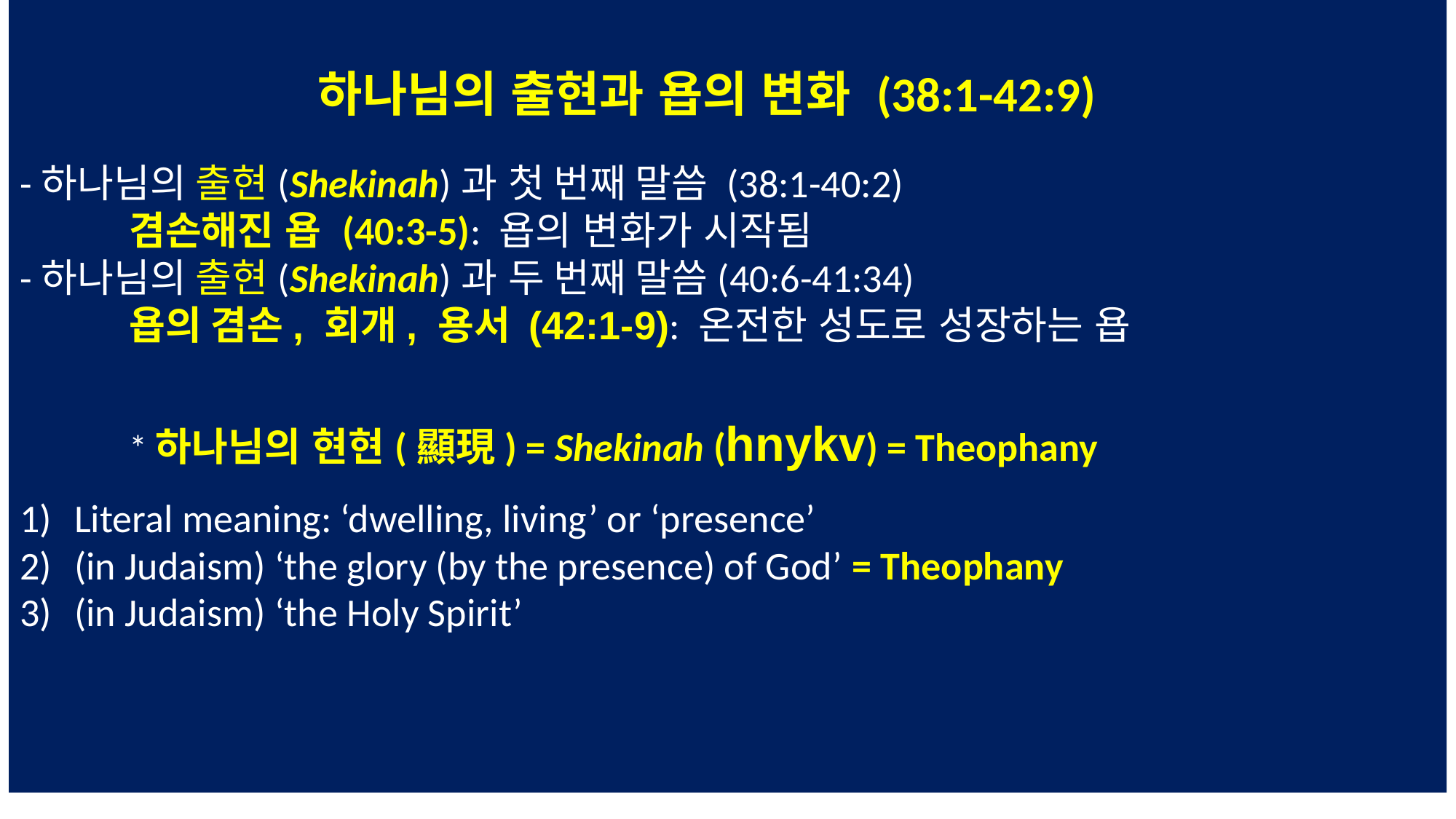

하나님의 출현과 욥의 변화 (38:1-42:9)

-하나님의 출현(Shekinah)과 첫 번째 말씀 (38:1-40:2)
	겸손해진 욥 (40:3-5): 욥의 변화가 시작됨
-하나님의 출현(Shekinah)과 두 번째 말씀(40:6-41:34)
	욥의 겸손, 회개, 용서 (42:1-9): 온전한 성도로 성장하는 욥

	*하나님의 현현(顯現) = Shekinah (hnykv) = Theophany

Literal meaning: ‘dwelling, living’ or ‘presence’
(in Judaism) ‘the glory (by the presence) of God’ = Theophany
(in Judaism) ‘the Holy Spirit’